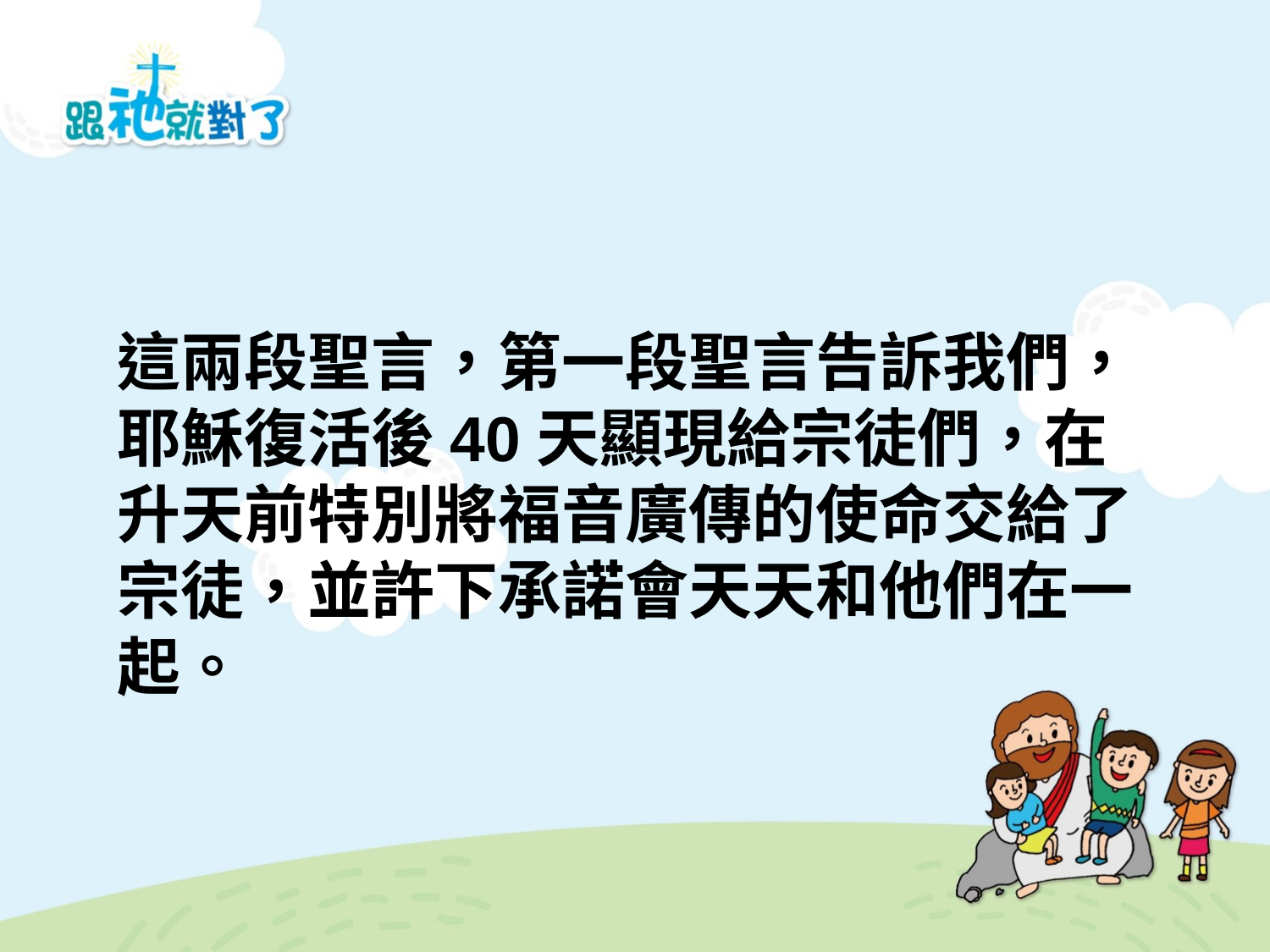

這兩段聖言，第一段聖言告訴我們，耶穌復活後40天顯現給宗徒們，在升天前特別將福音廣傳的使命交給了宗徒，並許下承諾會天天和他們在一起。